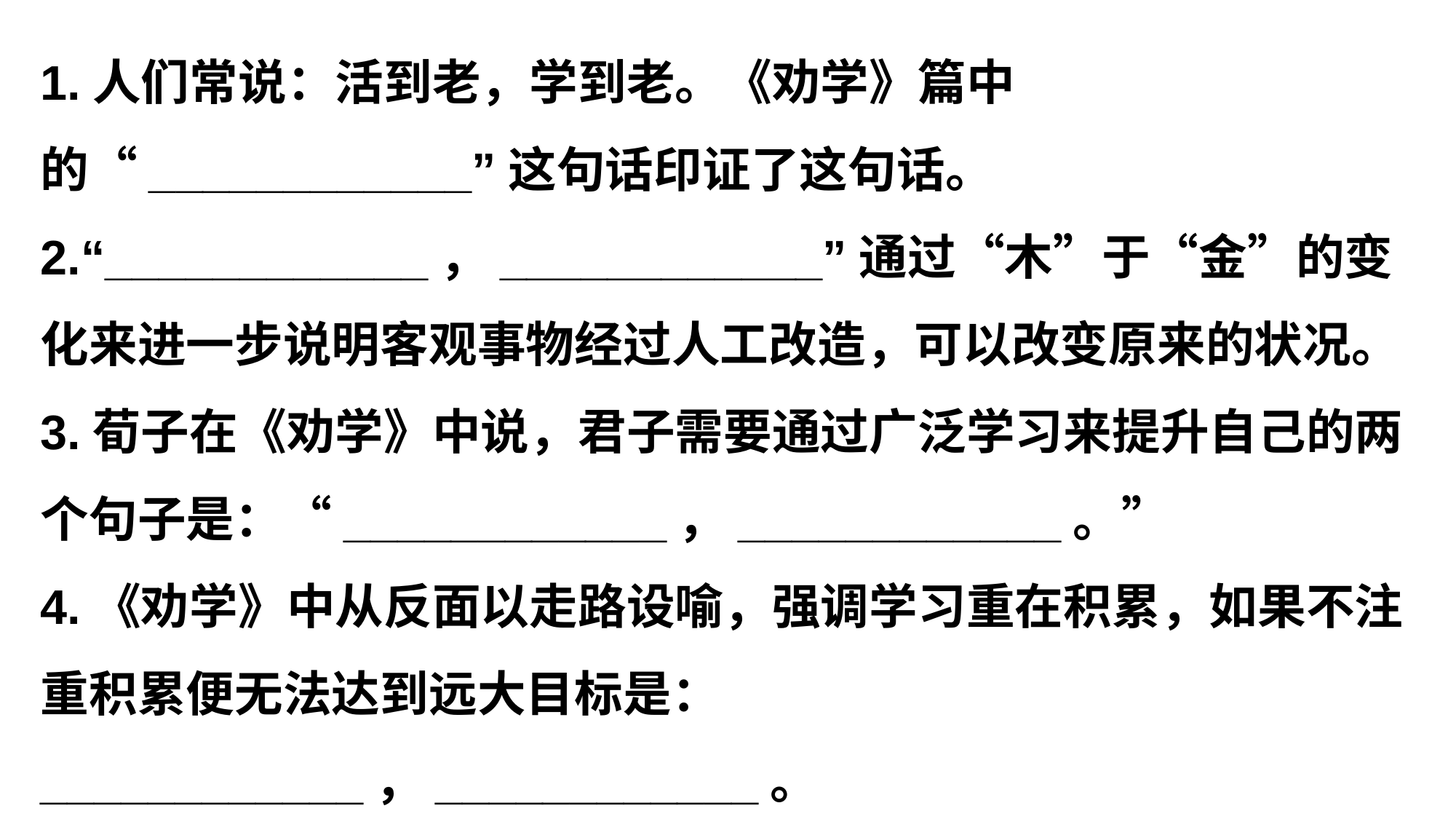

1.人们常说：活到老，学到老。《劝学》篇中的“____________”这句话印证了这句话。
2.“____________，____________”通过“木”于“金”的变化来进一步说明客观事物经过人工改造，可以改变原来的状况。
3.荀子在《劝学》中说，君子需要通过广泛学习来提升自己的两个句子是：“____________，____________。”
4.《劝学》中从反面以走路设喻，强调学习重在积累，如果不注重积累便无法达到远大目标是：____________，____________。